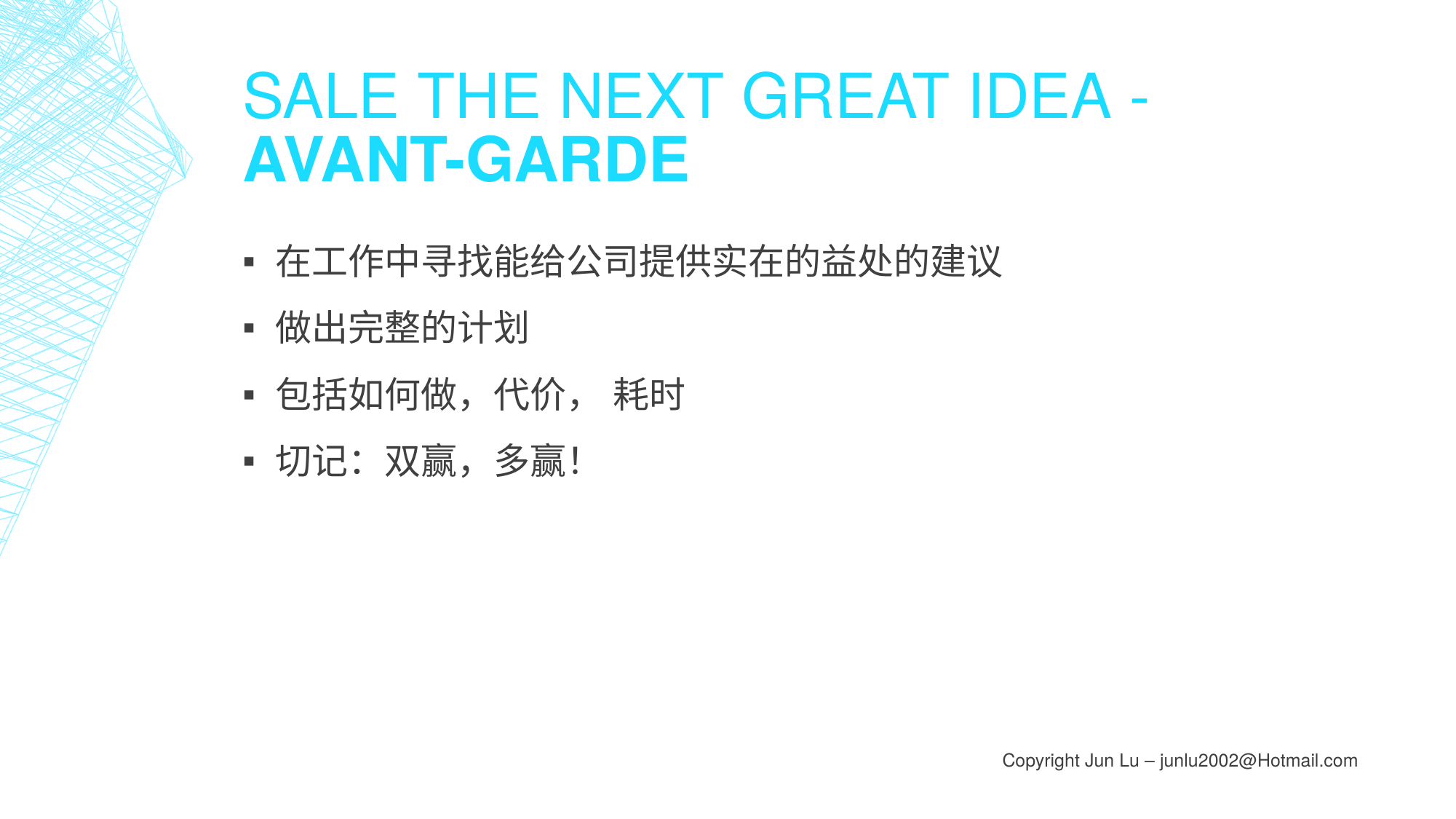

# SALE THE NEXT GREAT IDEA - AVANT-GARDE
在工作中寻找能给公司提供实在的益处的建议
做出完整的计划
包括如何做，代价， 耗时
切记：双赢，多赢！
Copyright Jun Lu – junlu2002@Hotmail.com